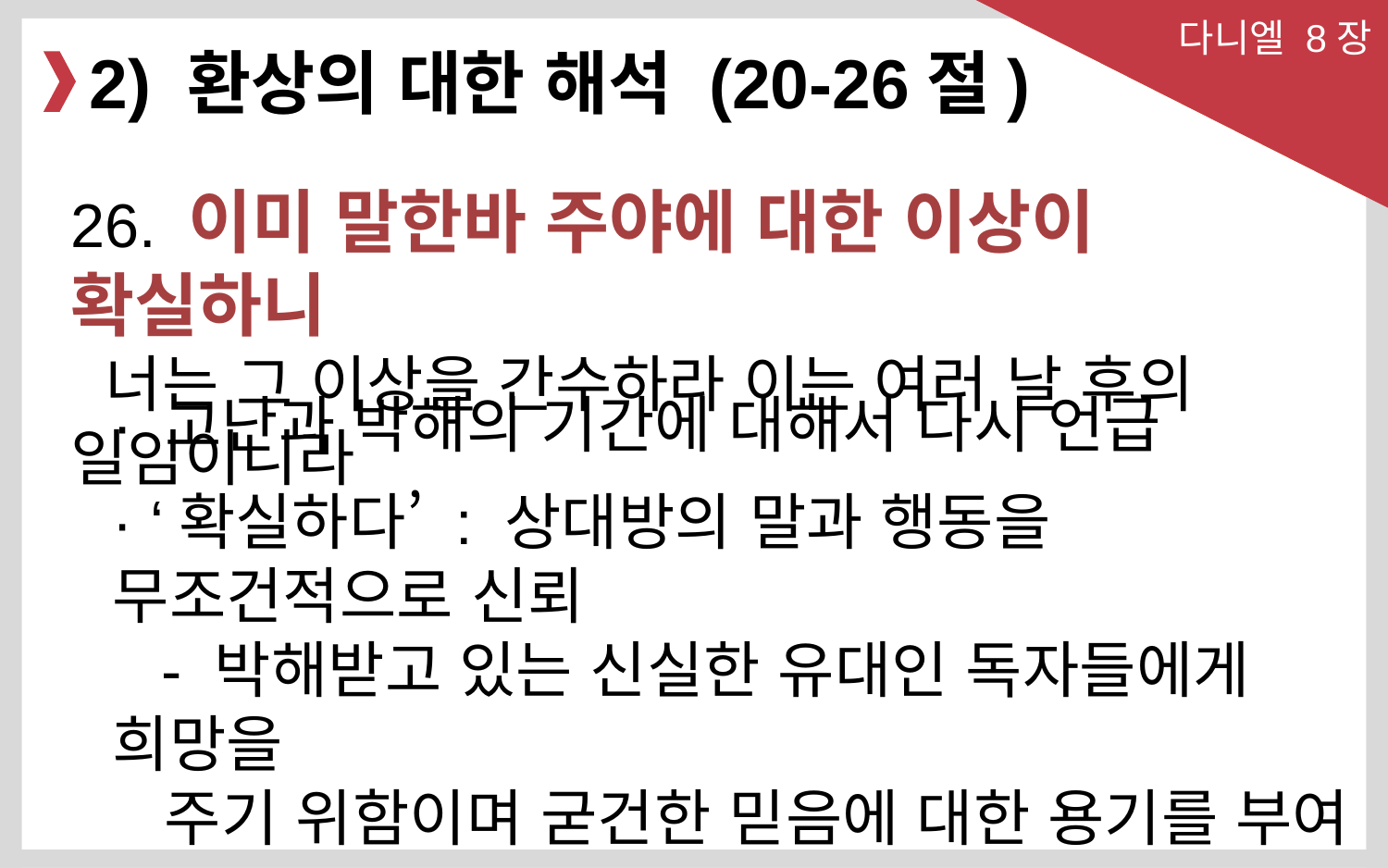

다니엘 8장
2) 환상의 대한 해석 (20-26절)

26. 이미 말한바 주야에 대한 이상이 확실하니
  너는 그 이상을 간수하라 이는 여러 날 후의 일임이니라
· 고난과 박해의 기간에 대해서 다시 언급
· ‘확실하다’ : 상대방의 말과 행동을 무조건적으로 신뢰
  - 박해받고 있는 신실한 유대인 독자들에게 희망을
   주기 위함이며 굳건한 믿음에 대한 용기를 부여